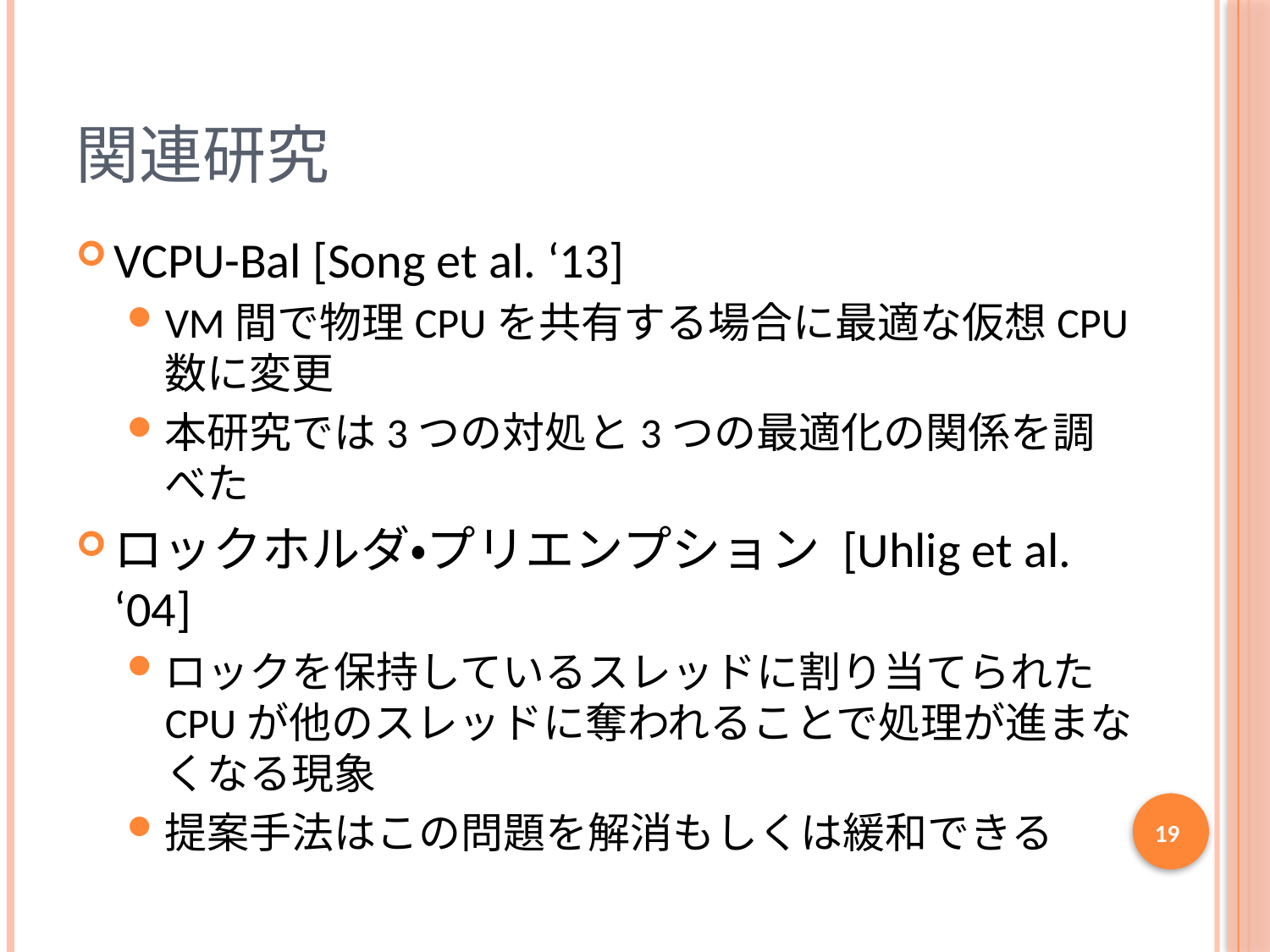

# 関連研究
VCPU-Bal [Song et al. ‘13]
VM間で物理CPUを共有する場合に最適な仮想CPU数に変更
本研究では3つの対処と3つの最適化の関係を調べた
ロックホルダ・プリエンプション [Uhlig et al. ‘04]
ロックを保持しているスレッドに割り当てられたCPUが他のスレッドに奪われることで処理が進まなくなる現象
提案手法はこの問題を解消もしくは緩和できる
19